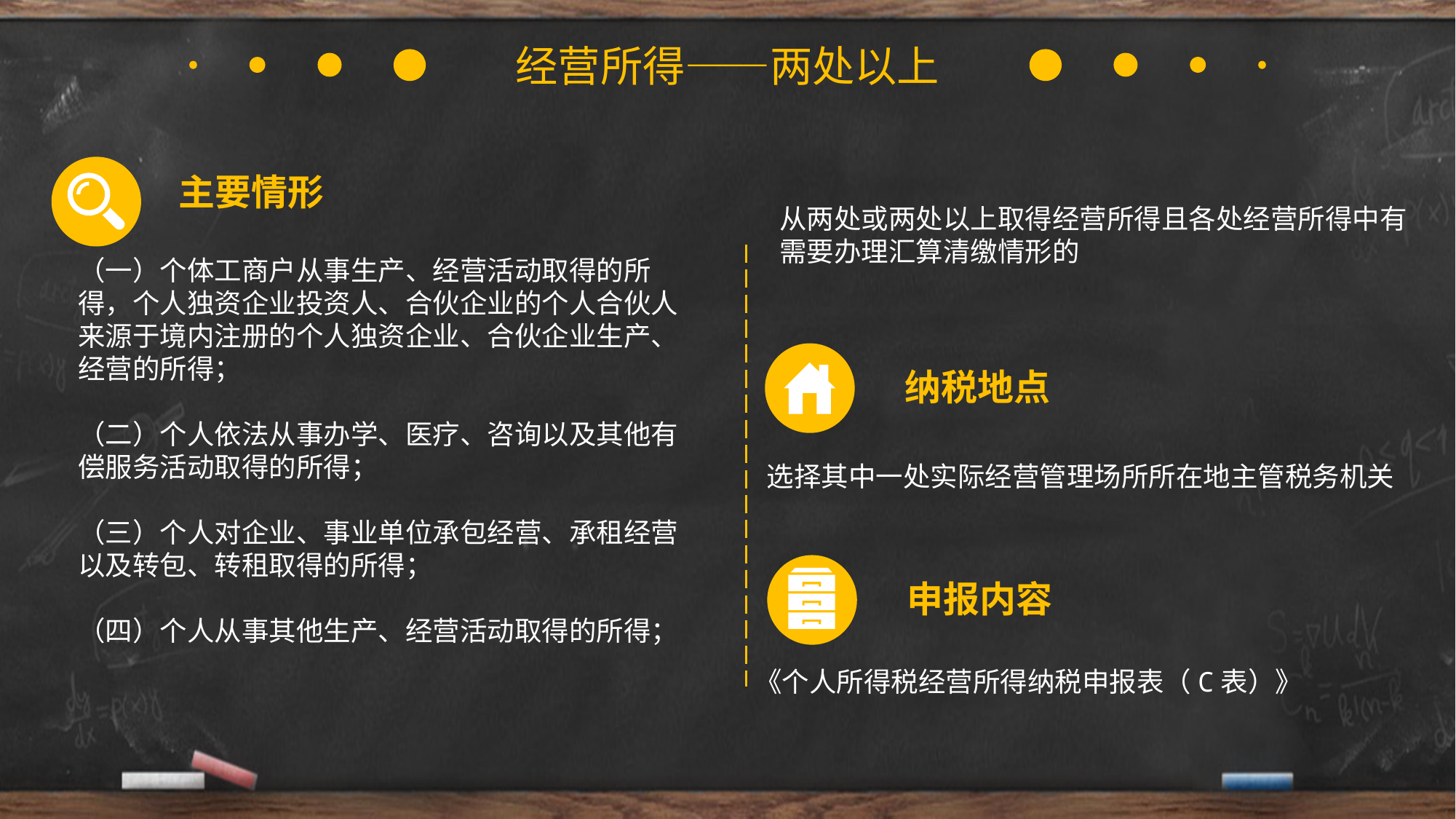

经营所得——两处以上

主要情形

从两处或两处以上取得经营所得且各处经营所得中有需要办理汇算清缴情形的
（一）个体工商户从事生产、经营活动取得的所得，个人独资企业投资人、合伙企业的个人合伙人来源于境内注册的个人独资企业、合伙企业生产、经营的所得；

（二）个人依法从事办学、医疗、咨询以及其他有偿服务活动取得的所得；

（三）个人对企业、事业单位承包经营、承租经营以及转包、转租取得的所得；

（四）个人从事其他生产、经营活动取得的所得；

纳税地点

选择其中一处实际经营管理场所所在地主管税务机关

申报内容

《个人所得税经营所得纳税申报表（C表）》